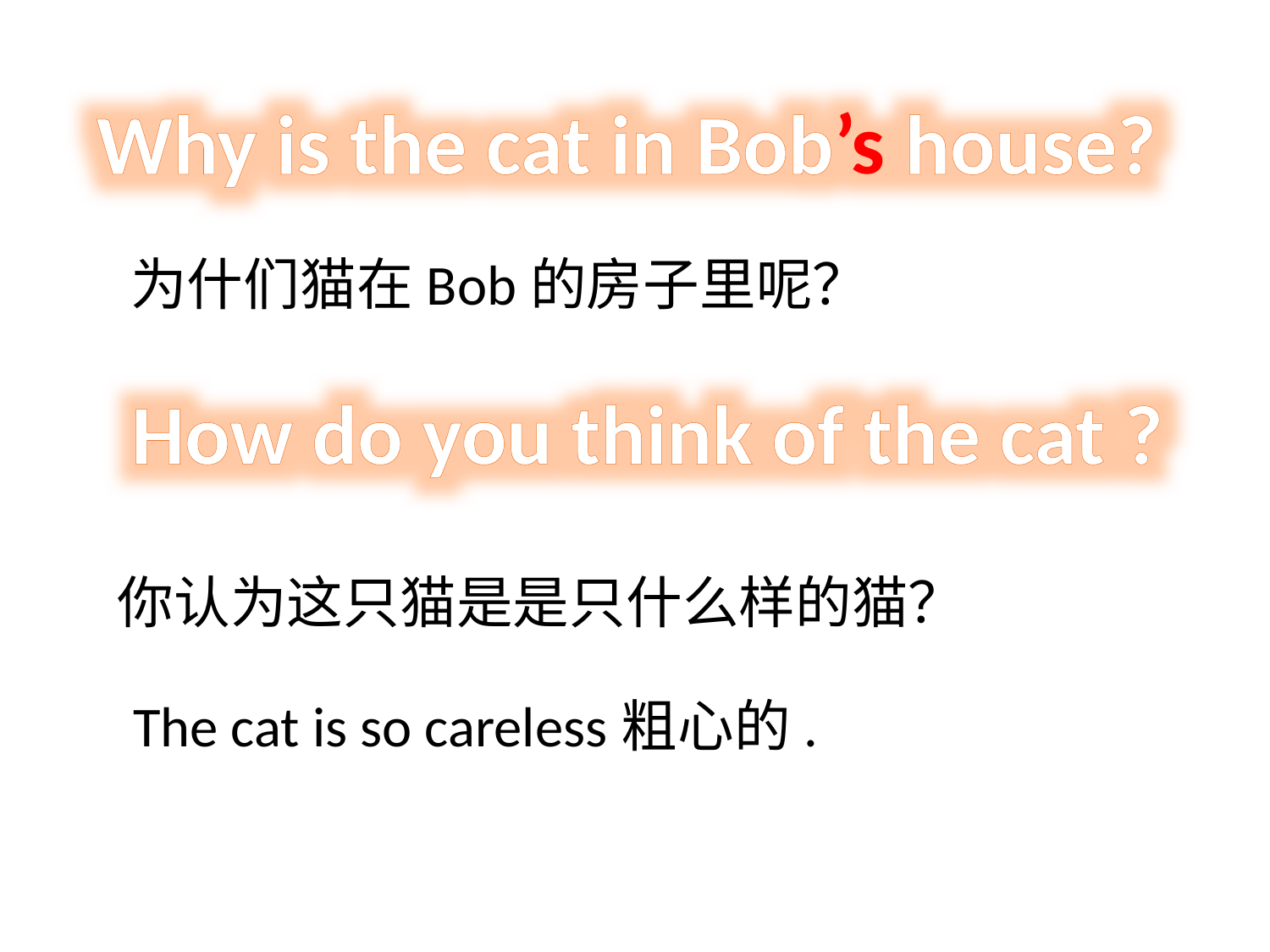

Why is the cat in Bob’s house?
# 为什们猫在Bob的房子里呢？
How do you think of the cat ?
你认为这只猫是是只什么样的猫？
The cat is so careless粗心的.